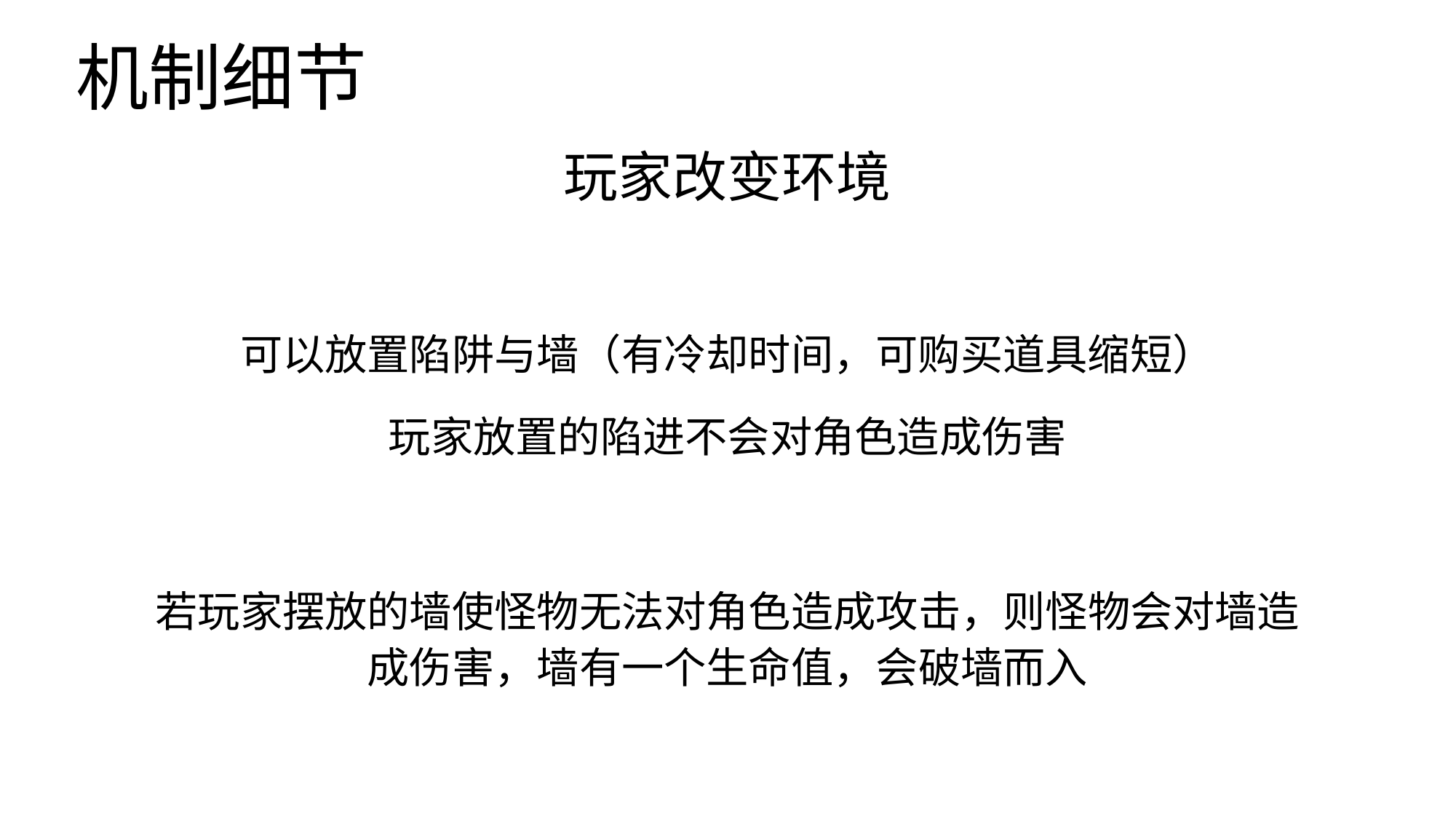

# 机制细节
玩家改变环境

可以放置陷阱与墙（有冷却时间，可购买道具缩短）
玩家放置的陷进不会对角色造成伤害

若玩家摆放的墙使怪物无法对角色造成攻击，则怪物会对墙造成伤害，墙有一个生命值，会破墙而入